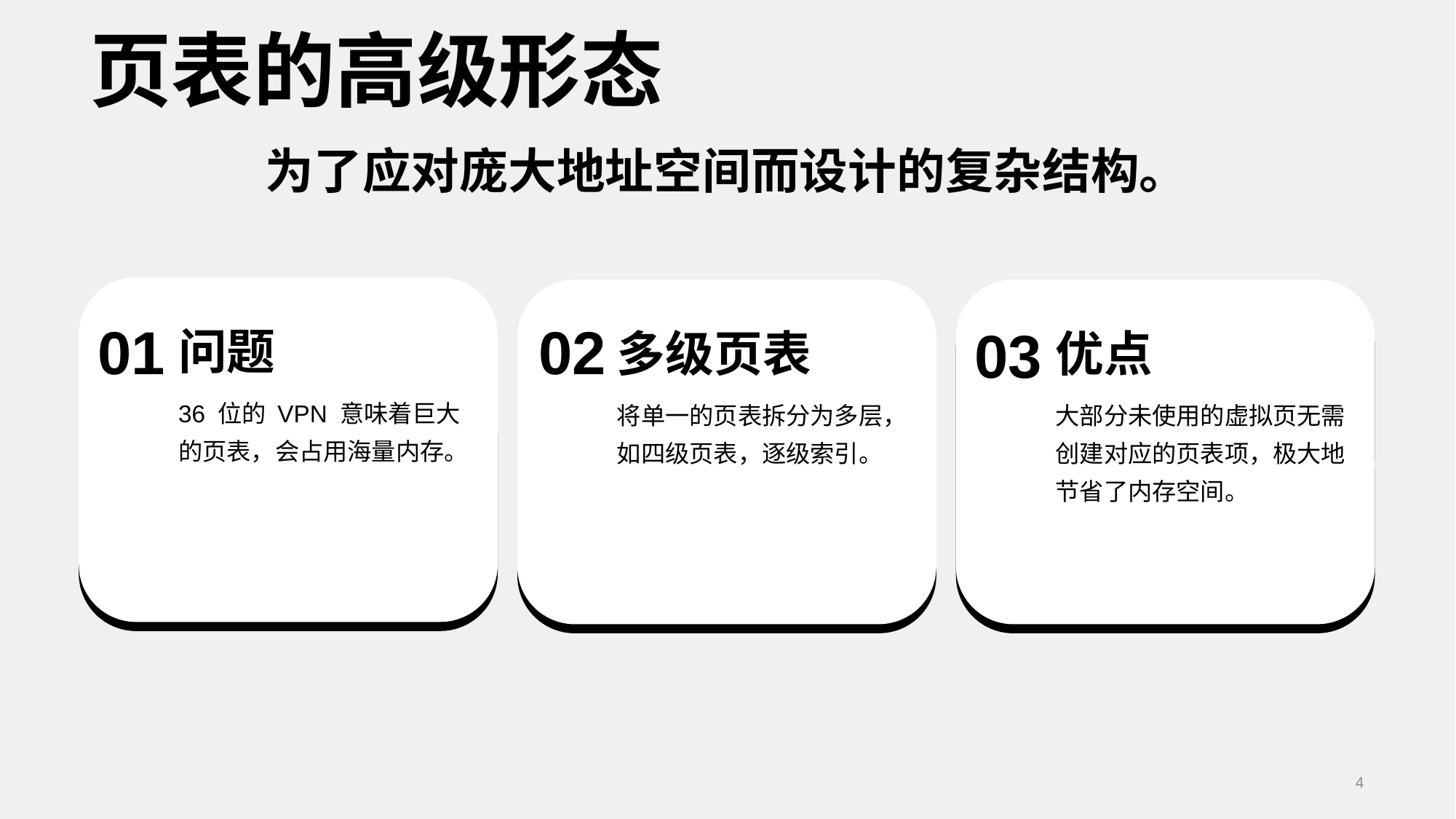

页表的高级形态
为了应对庞大地址空间而设计的复杂结构。

01
问题
36 位的 VPN 意味着巨大的页表，会占用海量内存。

02
多级页表
将单一的页表拆分为多层，如四级页表，逐级索引。

03
优点
大部分未使用的虚拟页无需创建对应的页表项，极大地节省了内存空间。
4